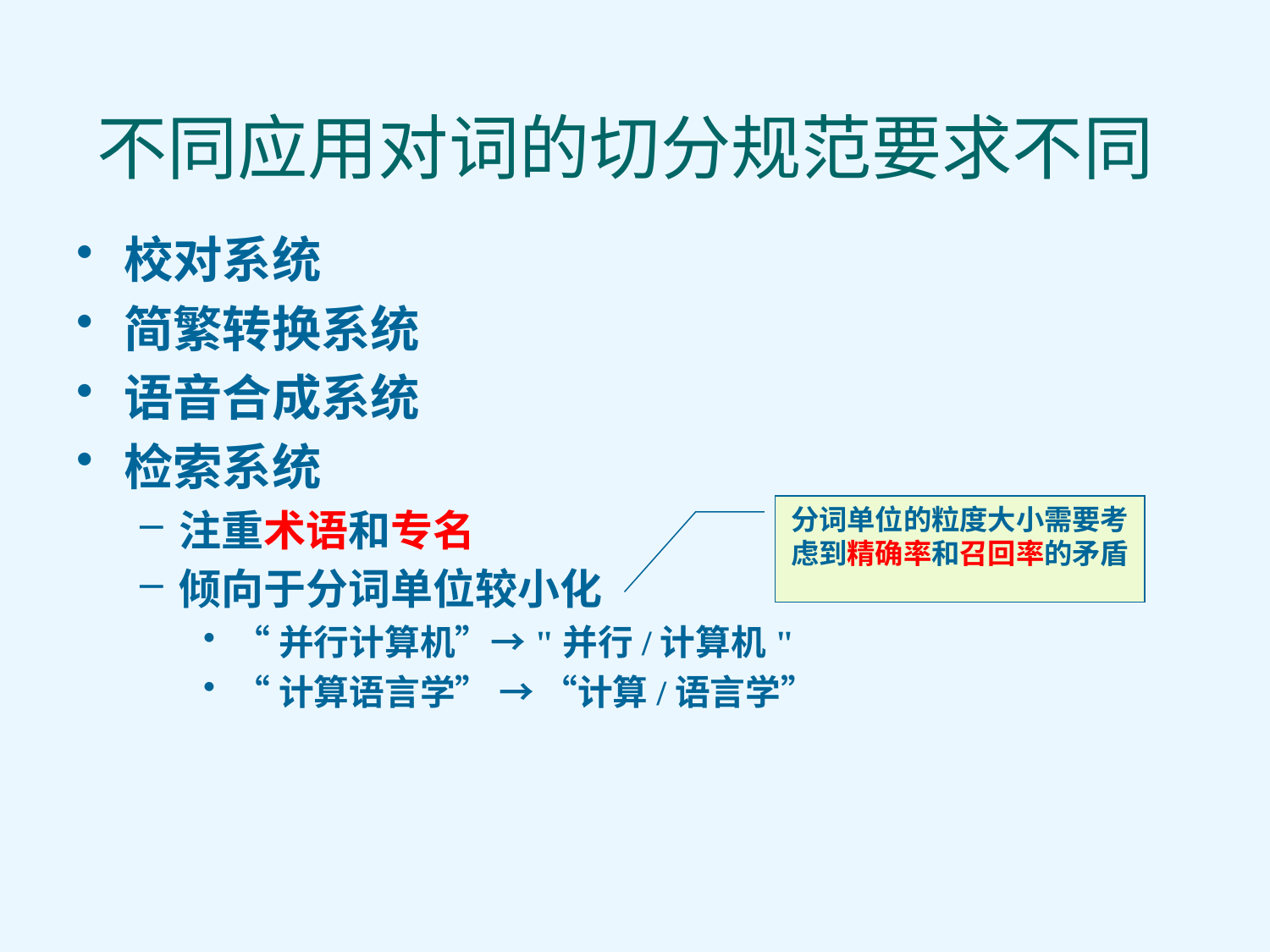

不同应用对词的切分规范要求不同
校对系统
简繁转换系统
语音合成系统
检索系统
注重术语和专名
倾向于分词单位较小化
“并行计算机”→"并行/计算机"
“计算语言学” → “计算/语言学”
分词单位的粒度大小需要考虑到精确率和召回率的矛盾